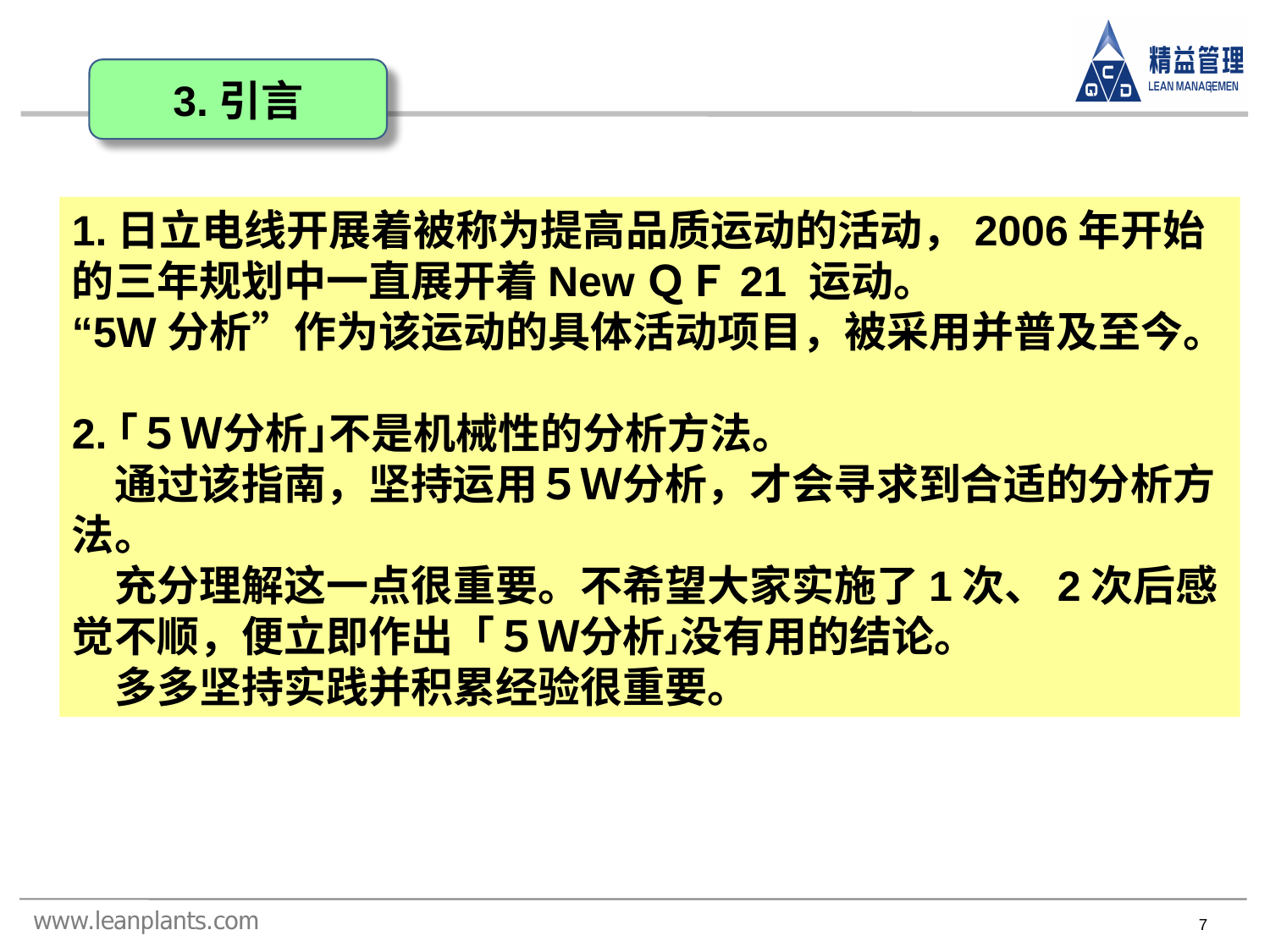

#
3.引言
1.日立电线开展着被称为提高品质运动的活动，2006年开始的三年规划中一直展开着NewＱＦ21 运动。
“5W分析”作为该运动的具体活动项目，被采用并普及至今。

2.｢５Ｗ分析｣不是机械性的分析方法。
　通过该指南，坚持运用５Ｗ分析，才会寻求到合适的分析方法。
　充分理解这一点很重要。不希望大家实施了1次、2次后感觉不顺，便立即作出「５Ｗ分析｣没有用的结论。
　多多坚持实践并积累经验很重要。